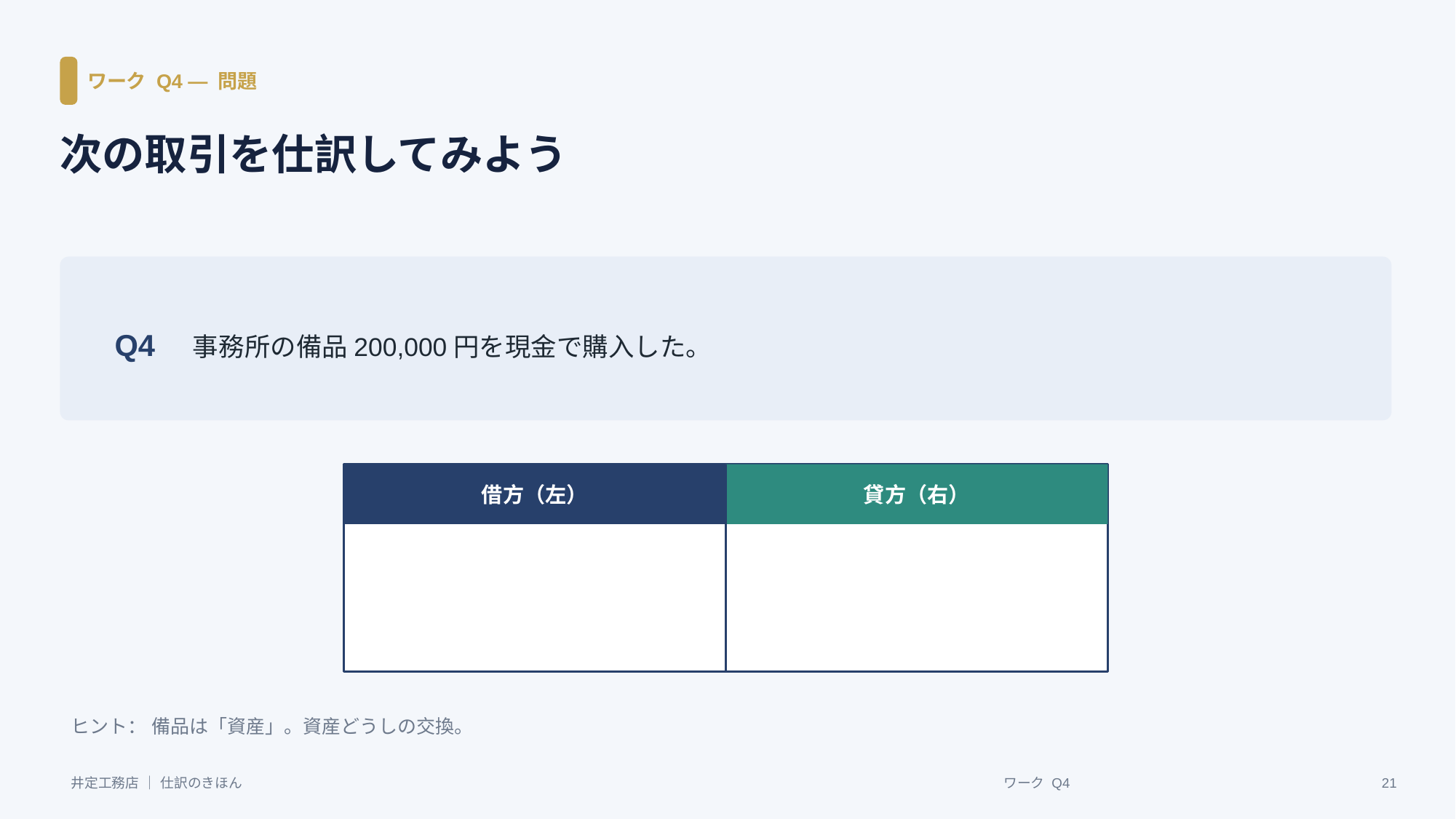

ワーク Q4 ― 問題
次の取引を仕訳してみよう

Q4　事務所の備品200,000円を現金で購入した。

借方（左）

貸方（右）
ヒント： 備品は「資産」。資産どうしの交換。
井定工務店 ｜ 仕訳のきほん
ワーク Q4
21